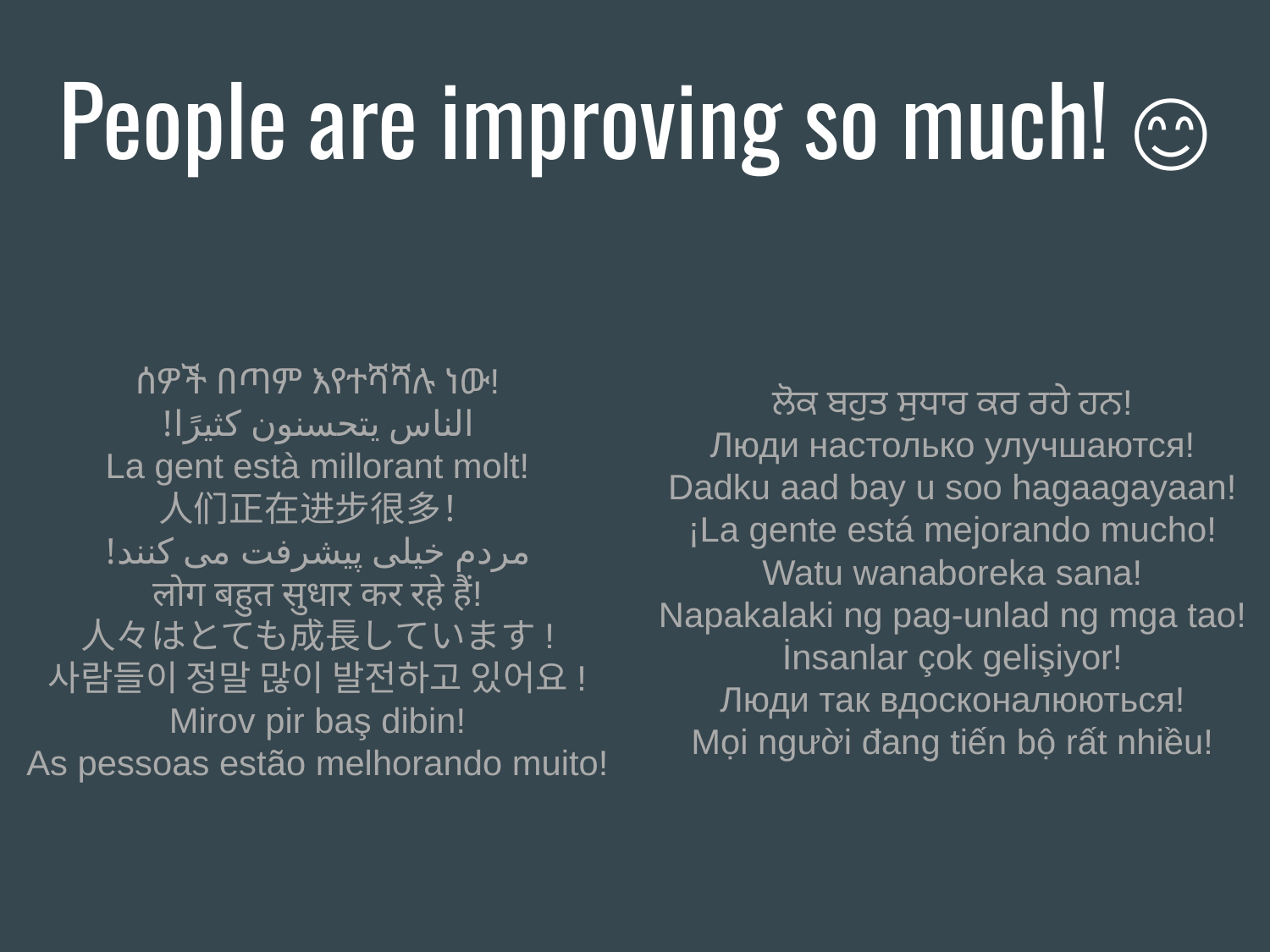

People are improving so much! 😊
ሰዎች በጣም እየተሻሻሉ ነው!
الناس يتحسنون كثيرًا!
La gent està millorant molt!
人们正在进步很多！
مردم خیلی پیشرفت می کنند!
लोग बहुत सुधार कर रहे हैं!
人々はとても成長しています!
사람들이 정말 많이 발전하고 있어요!
Mirov pir baş dibin!
As pessoas estão melhorando muito!
ਲੋਕ ਬਹੁਤ ਸੁਧਾਰ ਕਰ ਰਹੇ ਹਨ!
Люди настолько улучшаются!
Dadku aad bay u soo hagaagayaan!
¡La gente está mejorando mucho!
Watu wanaboreka sana!
Napakalaki ng pag-unlad ng mga tao!
İnsanlar çok gelişiyor!
Люди так вдосконалюються!
Mọi người đang tiến bộ rất nhiều!